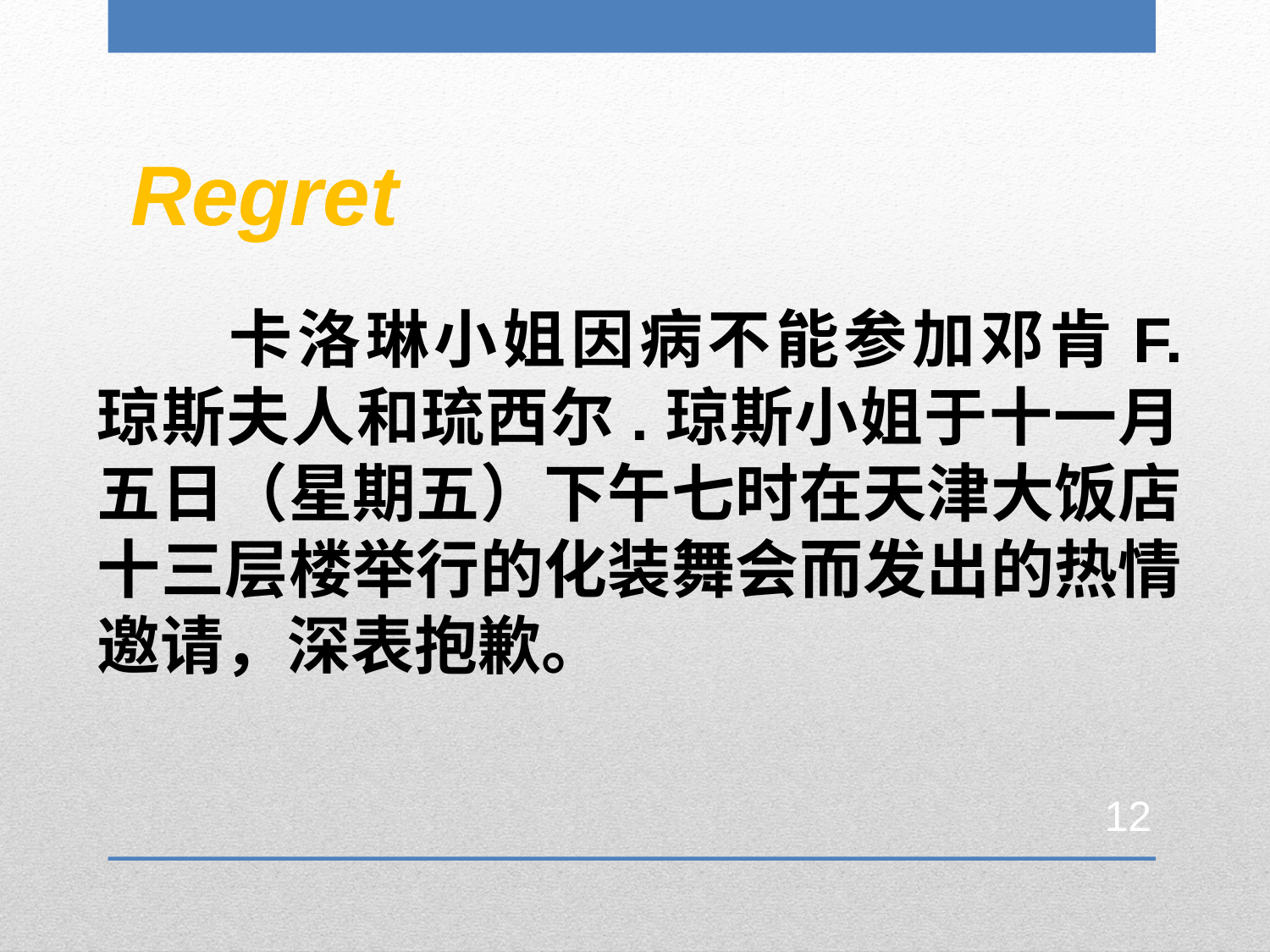

Regret
	卡洛琳小姐因病不能参加邓肯F. 琼斯夫人和琉西尔.琼斯小姐于十一月五日（星期五）下午七时在天津大饭店十三层楼举行的化装舞会而发出的热情邀请，深表抱歉。
12